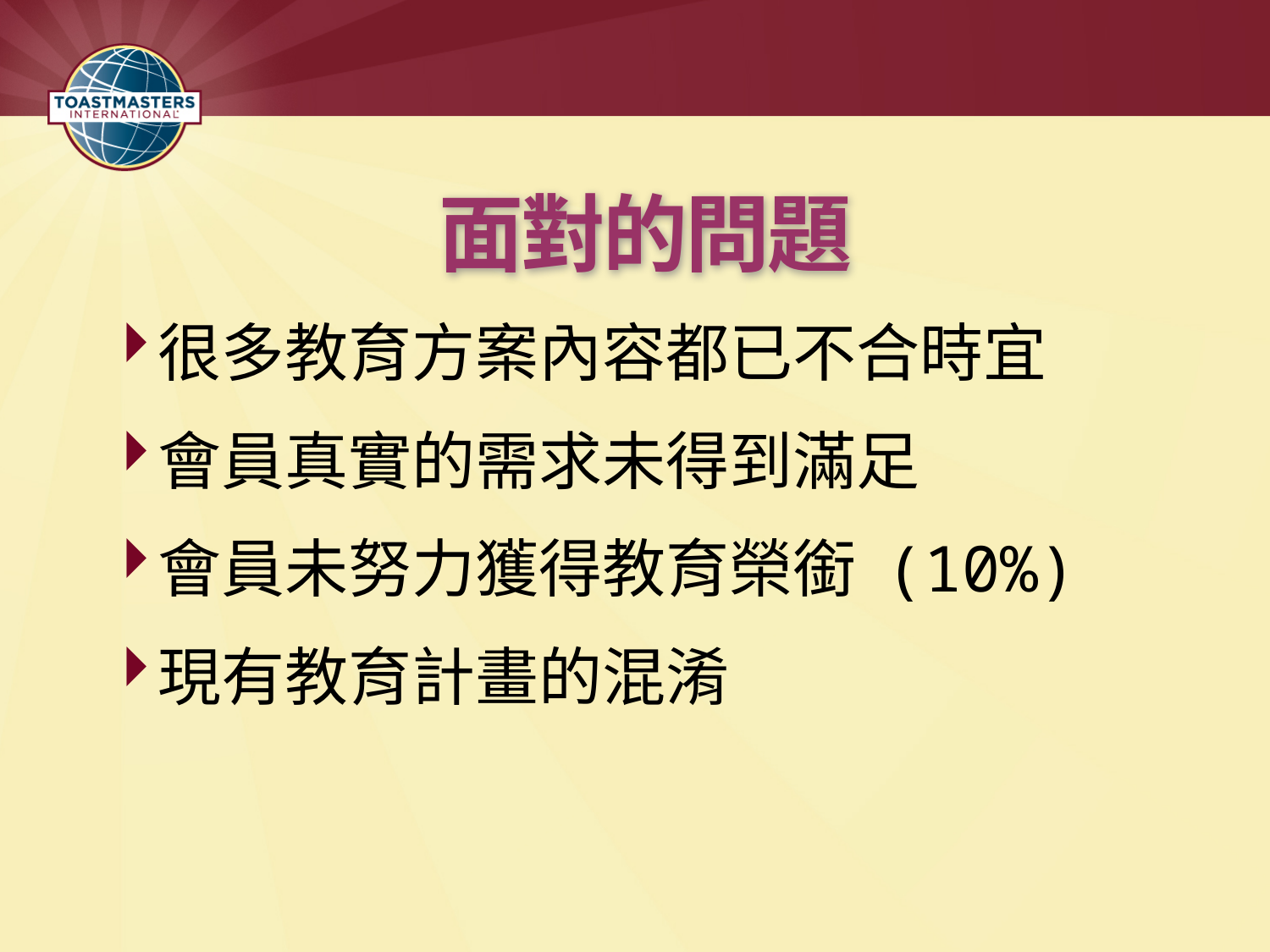

# 面對的問題
很多教育方案內容都已不合時宜
會員真實的需求未得到滿足
會員未努力獲得教育榮銜 (10%)
現有教育計畫的混淆